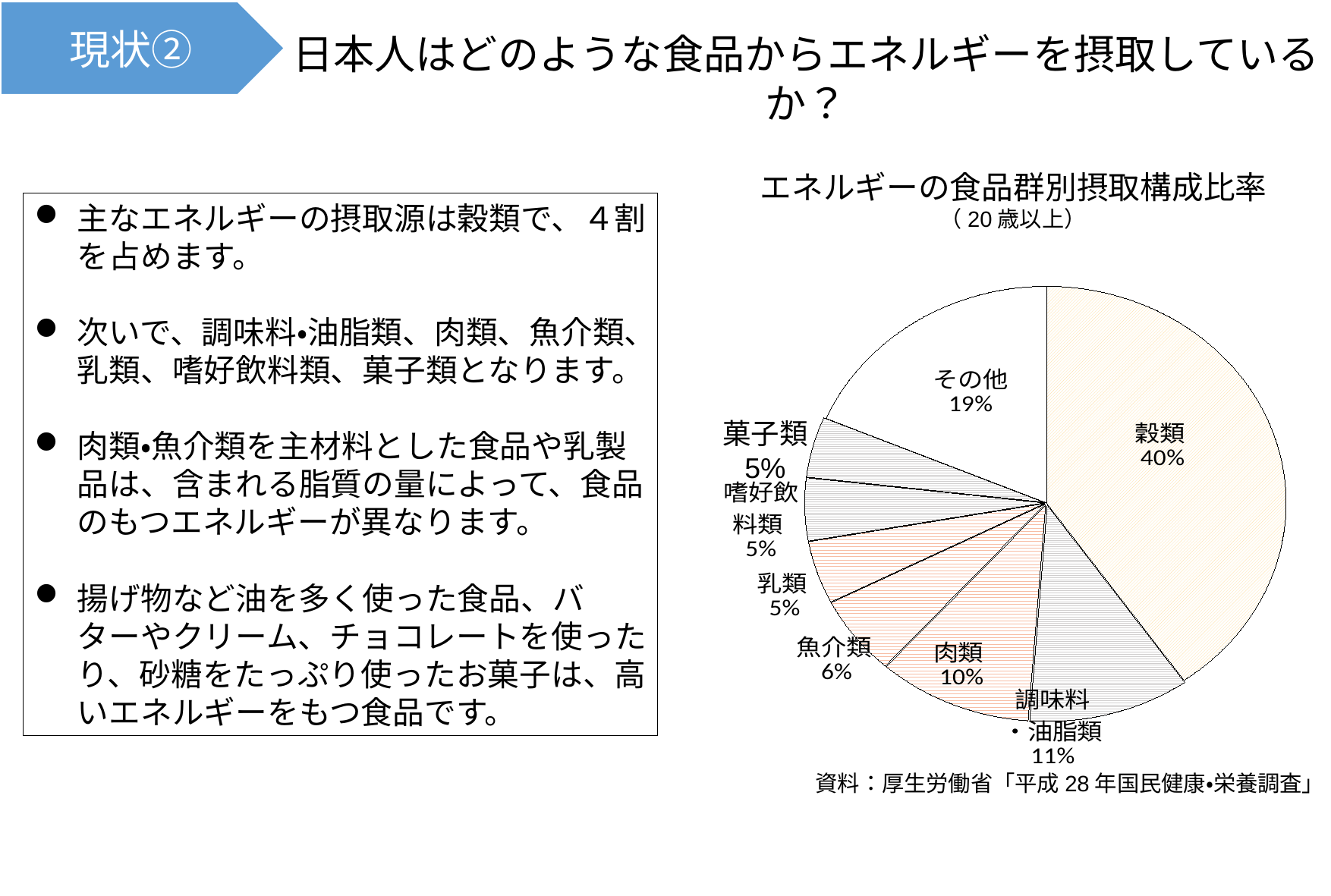

現状②
日本人はどのような食品からエネルギーを摂取しているか？
エネルギーの食品群別摂取構成比率
（20歳以上）
主なエネルギーの摂取源は穀類で、４割を占めます。

次いで、調味料・油脂類、肉類、魚介類、乳類、嗜好飲料類、菓子類となります。

肉類・魚介類を主材料とした食品や乳製品は、含まれる脂質の量によって、食品のもつエネルギーが異なります。

揚げ物など油を多く使った食品、バターやクリーム、チョコレートを使ったり、砂糖をたっぷり使ったお菓子は、高いエネルギーをもつ食品です。

### Chart

| Category | エネルギ－ |
|---|---|
| 穀類  | 40.308839190628326 |
| 調味料
・油脂類 | 10.915867944621938 |
| 肉類  | 10.436634717784878 |
| 魚介類  | 5.9105431309904155 |
| 乳類  | 4.685835995740149 |
| 嗜好飲料類 | 4.685835995740149 |
| 菓子類  | 4.526091586794463 |
| その他 | 18.636847710330144 |
菓子類
5%
資料：厚生労働省「平成28年国民健康・栄養調査」